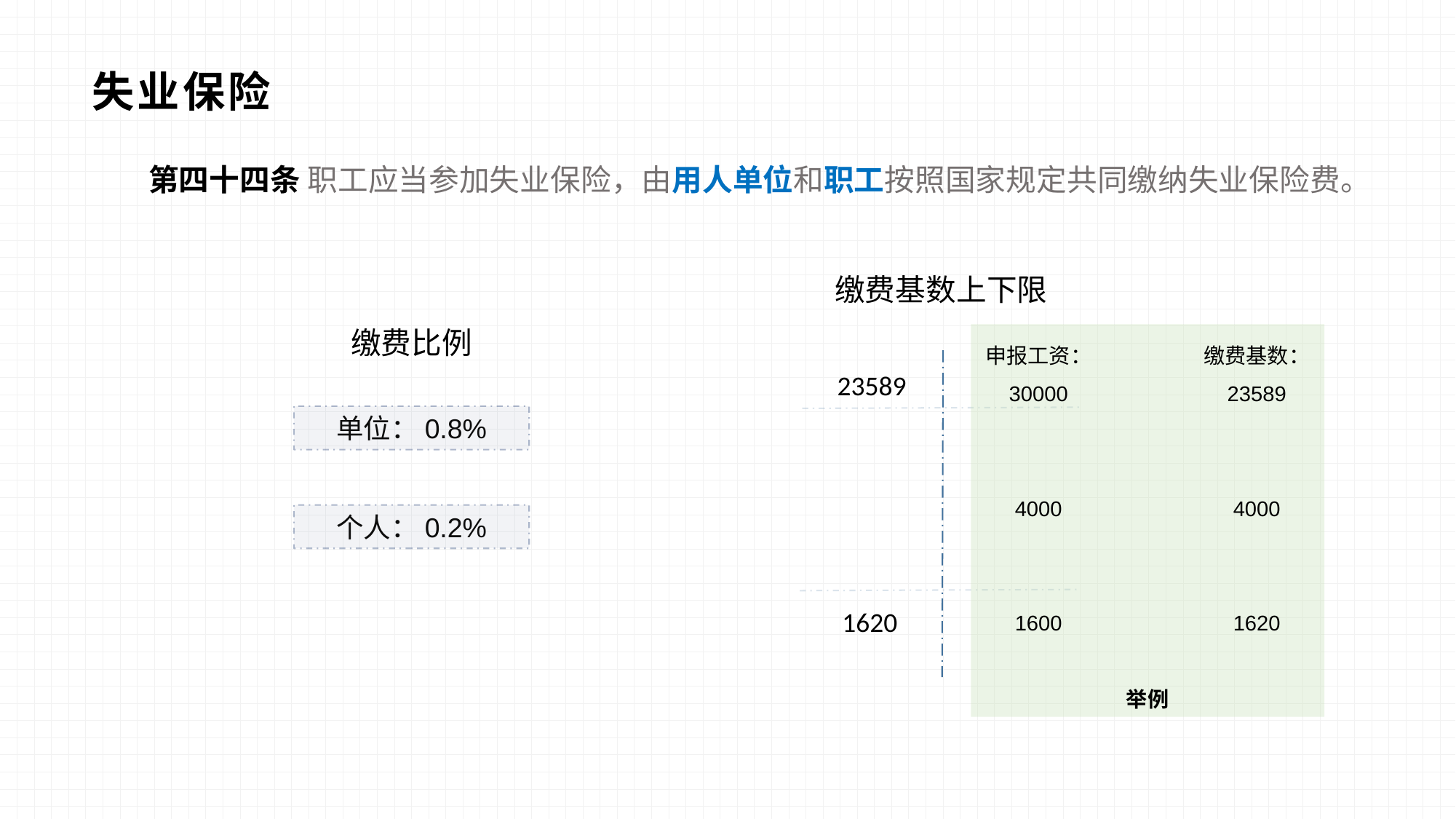

# 失业保险
第四十四条 职工应当参加失业保险，由用人单位和职工按照国家规定共同缴纳失业保险费。
缴费基数上下限
23589
1620
缴费比例
单位：0.8%
个人：0.2%
申报工资：		缴费基数：
30000		23589

4000		4000

1600		1620

举例